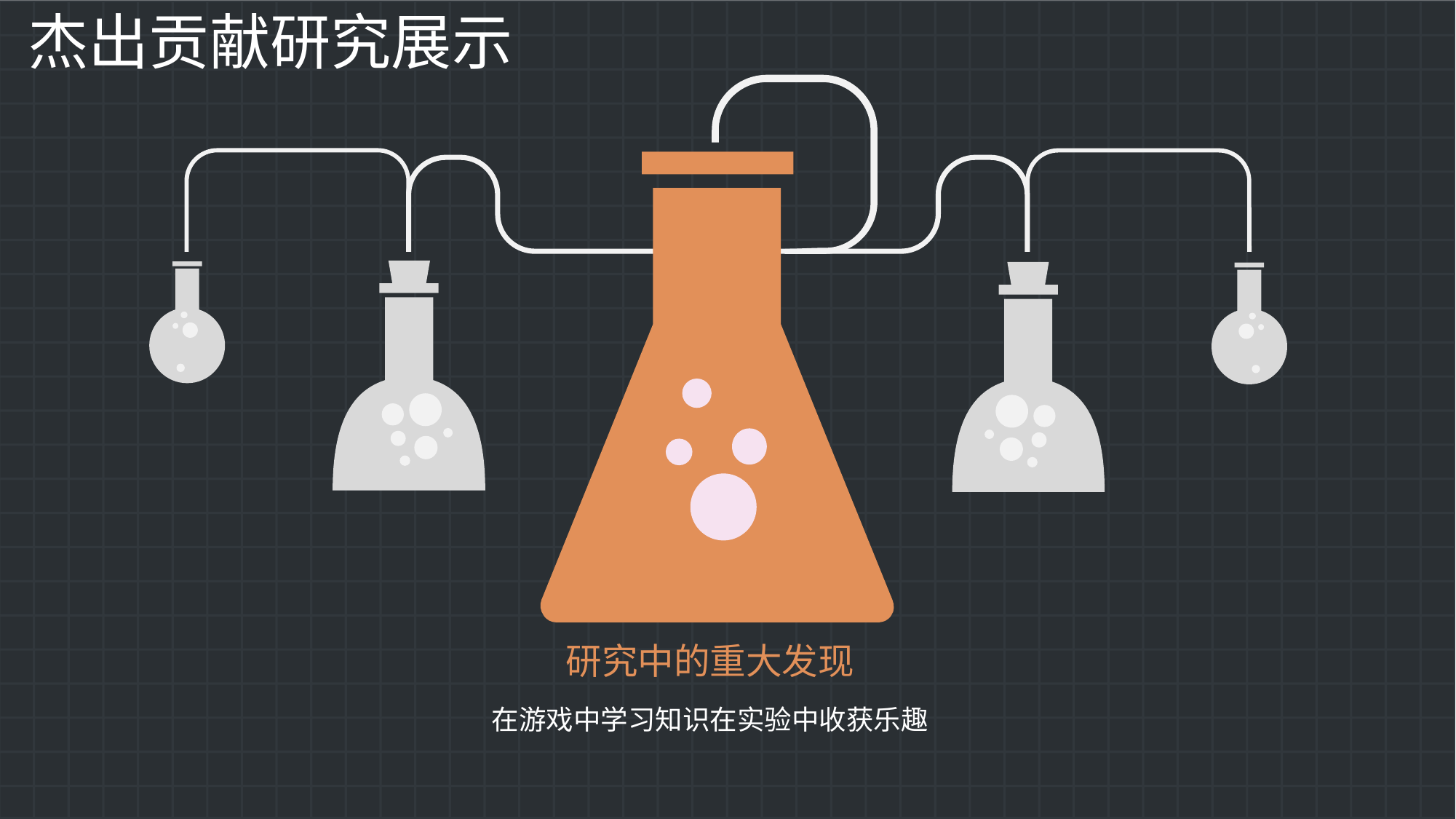

杰出贡献研究展示

研究中的重大发现
在游戏中学习知识在实验中收获乐趣